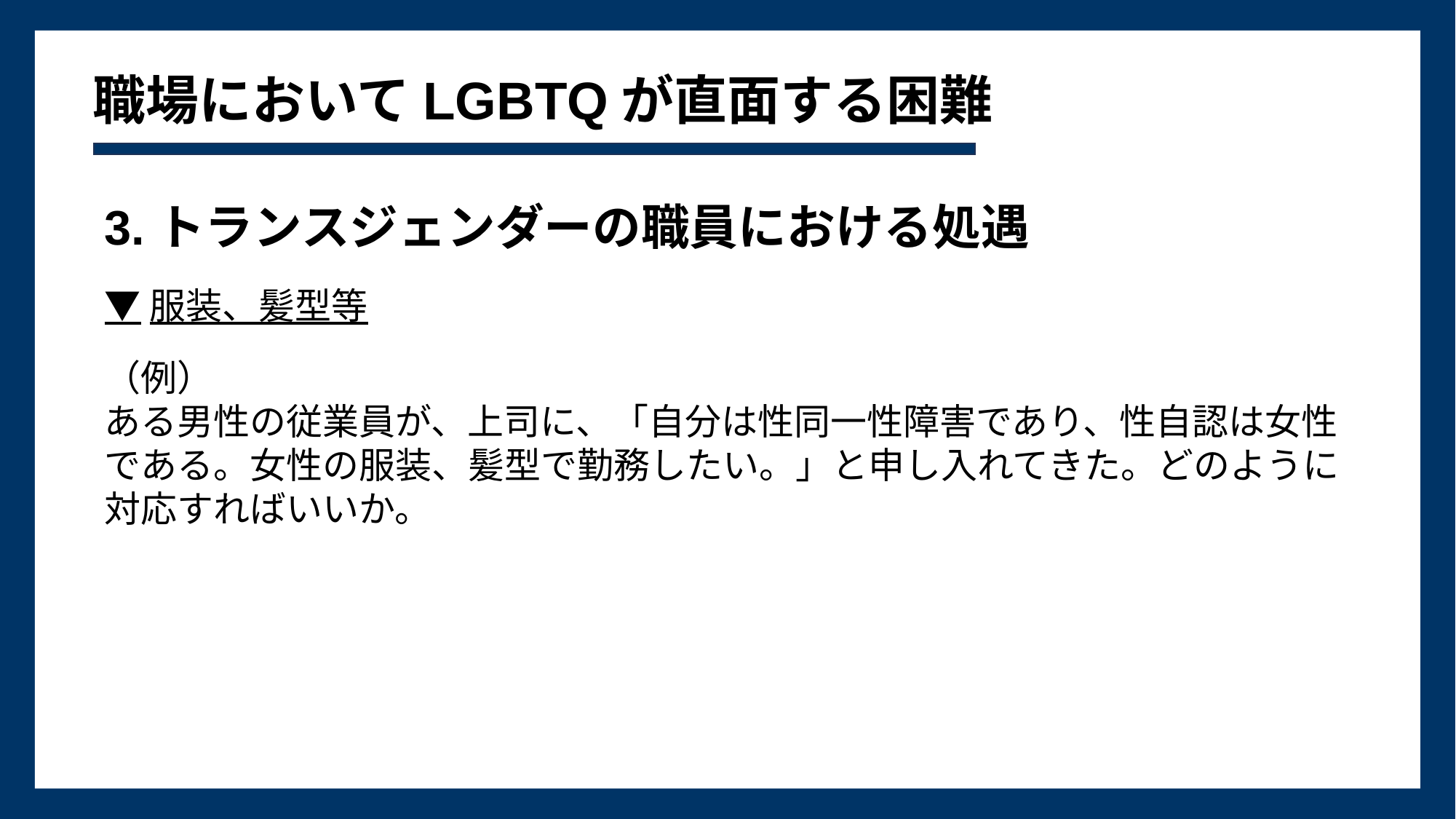

# 職場においてLGBTQが直面する困難

3.トランスジェンダーの職員における処遇
▼服装、髪型等
（例）
ある男性の従業員が、上司に、「自分は性同一性障害であり、性自認は女性である。女性の服装、髪型で勤務したい。」と申し入れてきた。どのように対応すればいいか。